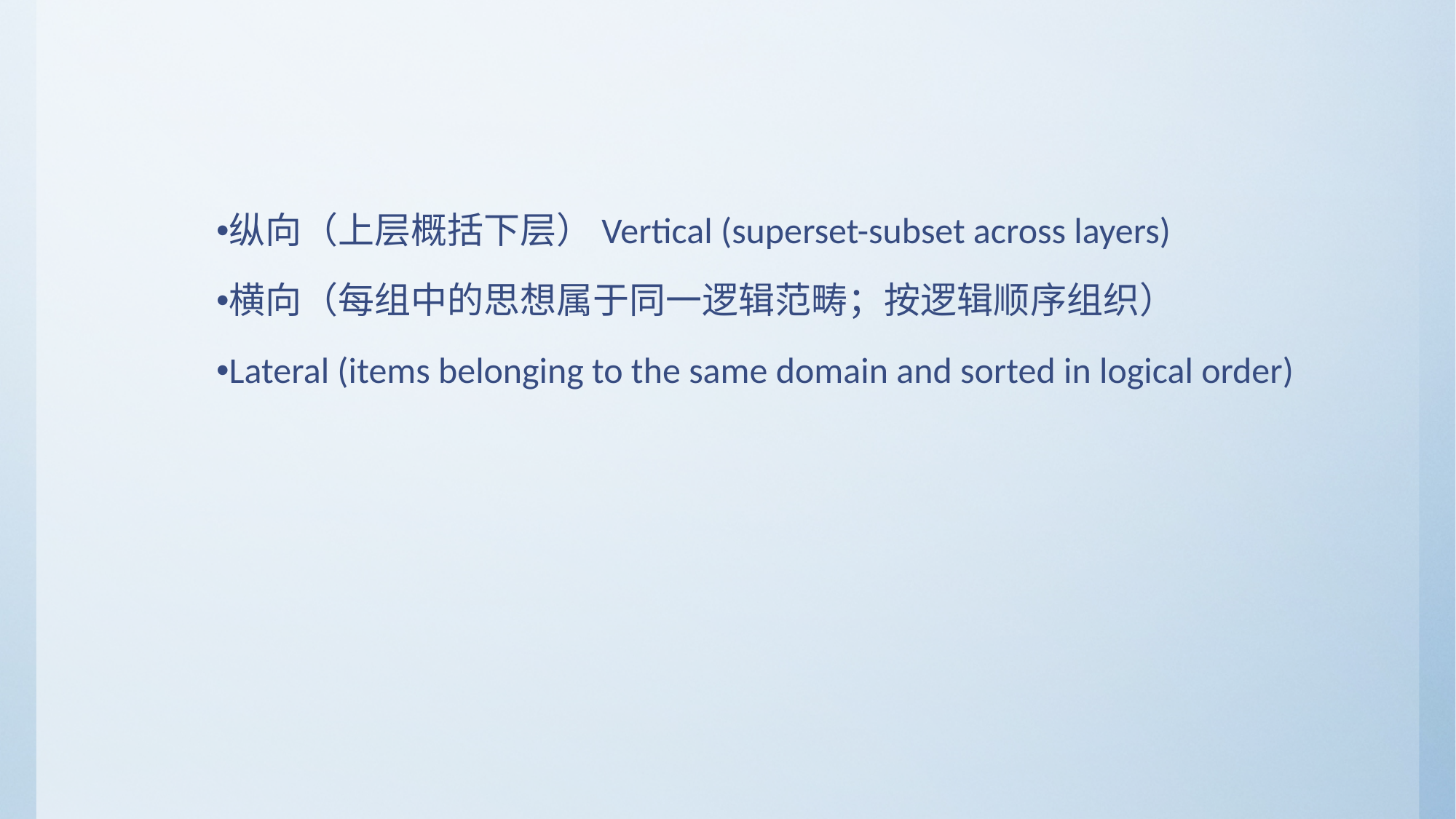

#
纵向（上层概括下层）Vertical (superset-subset across layers)
横向（每组中的思想属于同一逻辑范畴；按逻辑顺序组织）
Lateral (items belonging to the same domain and sorted in logical order)